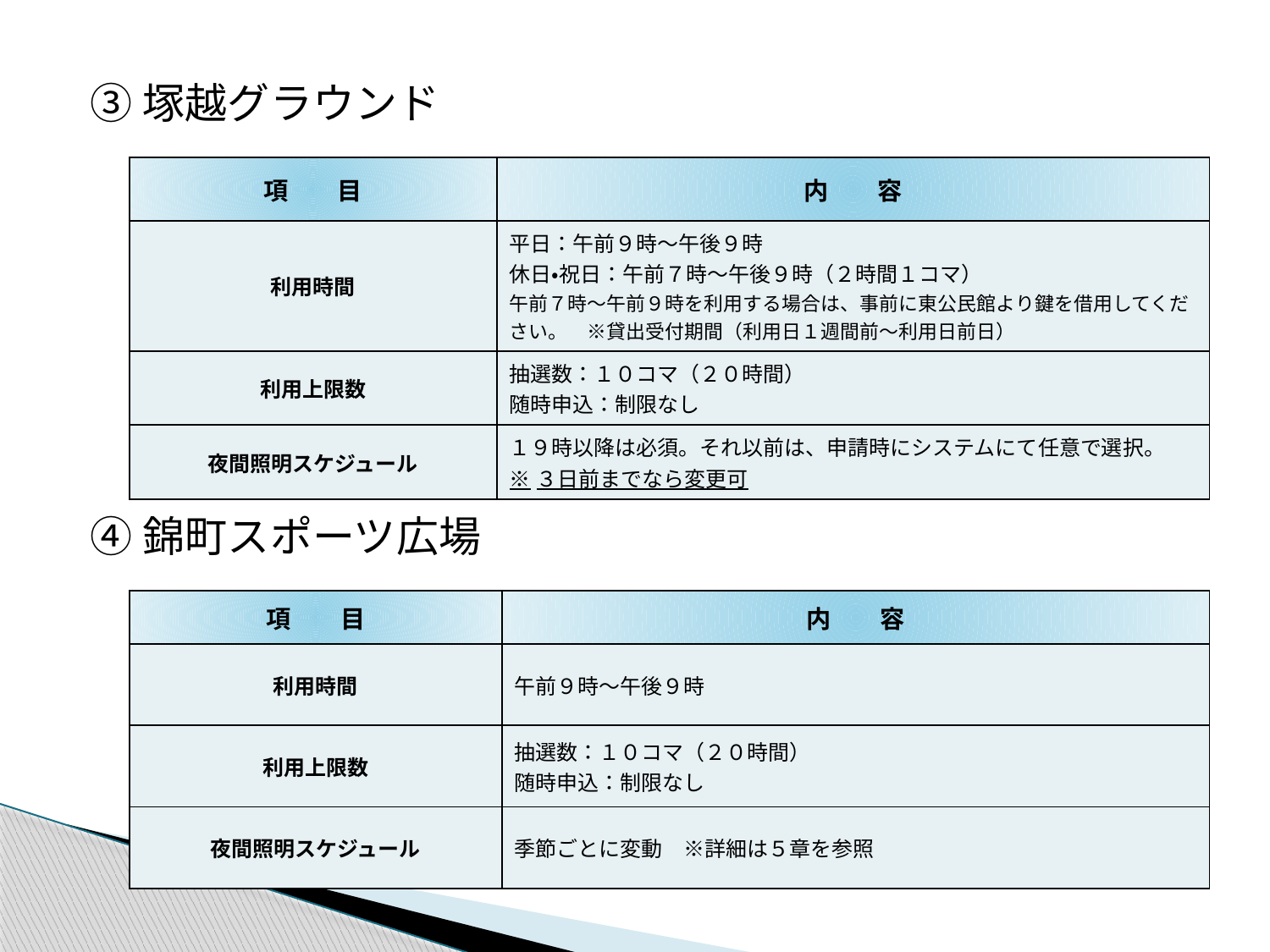

③塚越グラウンド
| 項　　目 | 内　　容 |
| --- | --- |
| 利用時間 | 平日：午前９時～午後９時 休日・祝日：午前７時～午後９時（２時間１コマ） 午前７時～午前９時を利用する場合は、事前に東公民館より鍵を借用してください。　※貸出受付期間（利用日１週間前～利用日前日） |
| 利用上限数 | 抽選数：１０コマ（２０時間） 随時申込：制限なし |
| 夜間照明スケジュール | １９時以降は必須。それ以前は、申請時にシステムにて任意で選択。 ※３日前までなら変更可 |
④錦町スポーツ広場
| 項　　目 | 内　　容 |
| --- | --- |
| 利用時間 | 午前９時～午後９時 |
| 利用上限数 | 抽選数：１０コマ（２０時間） 随時申込：制限なし |
| 夜間照明スケジュール | 季節ごとに変動　※詳細は５章を参照 |